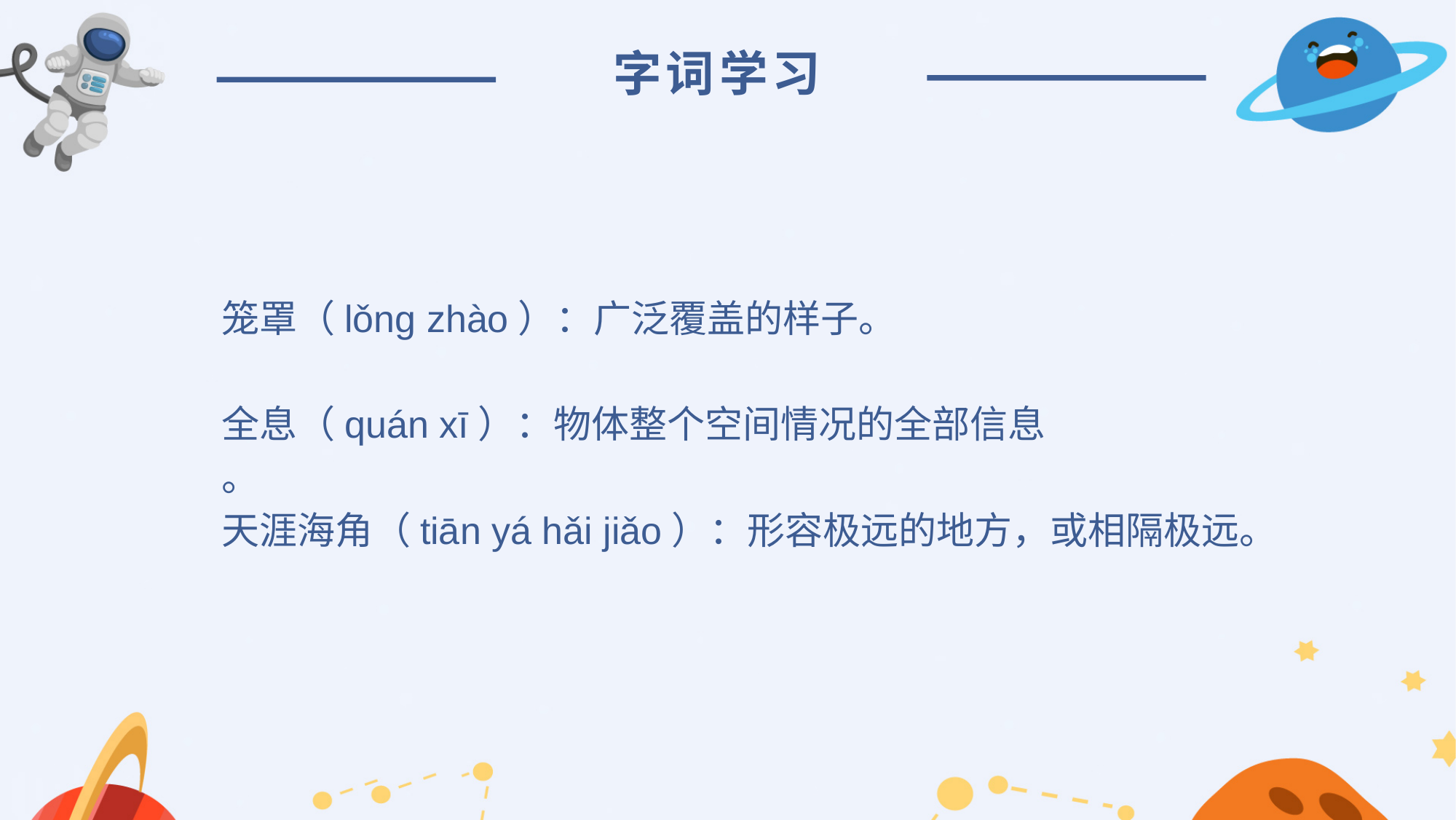

字词学习

笼罩（lǒng zhào）：广泛覆盖的样子。

全息（quán xī）：物体整个空间情况的全部信息
。
天涯海角（tiān yá hǎi jiǎo）：形容极远的地方，或相隔极远。